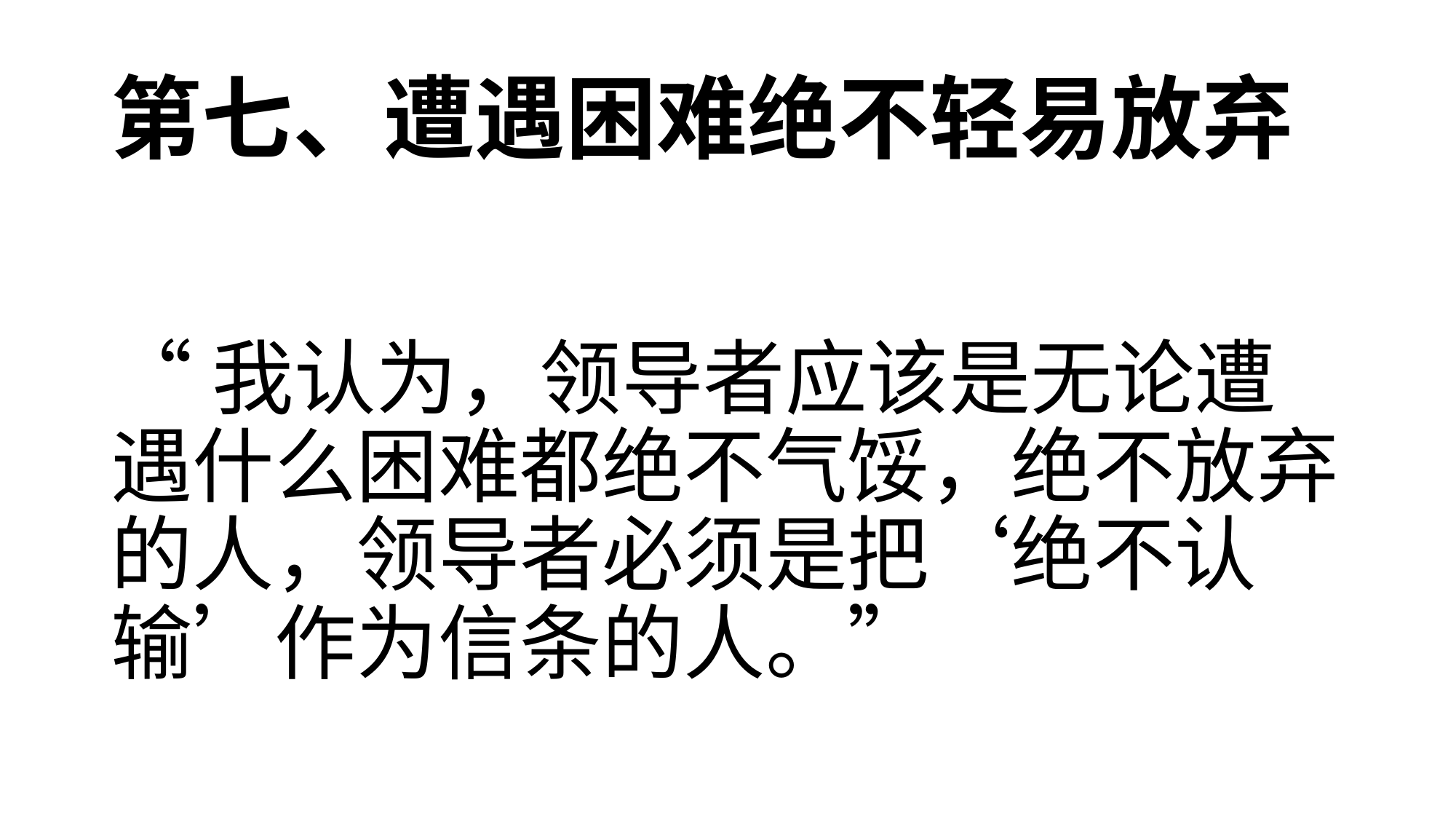

# 第七、遭遇困难绝不轻易放弃

“我认为，领导者应该是无论遭遇什么困难都绝不气馁，绝不放弃的人，领导者必须是把‘绝不认输’作为信条的人。”